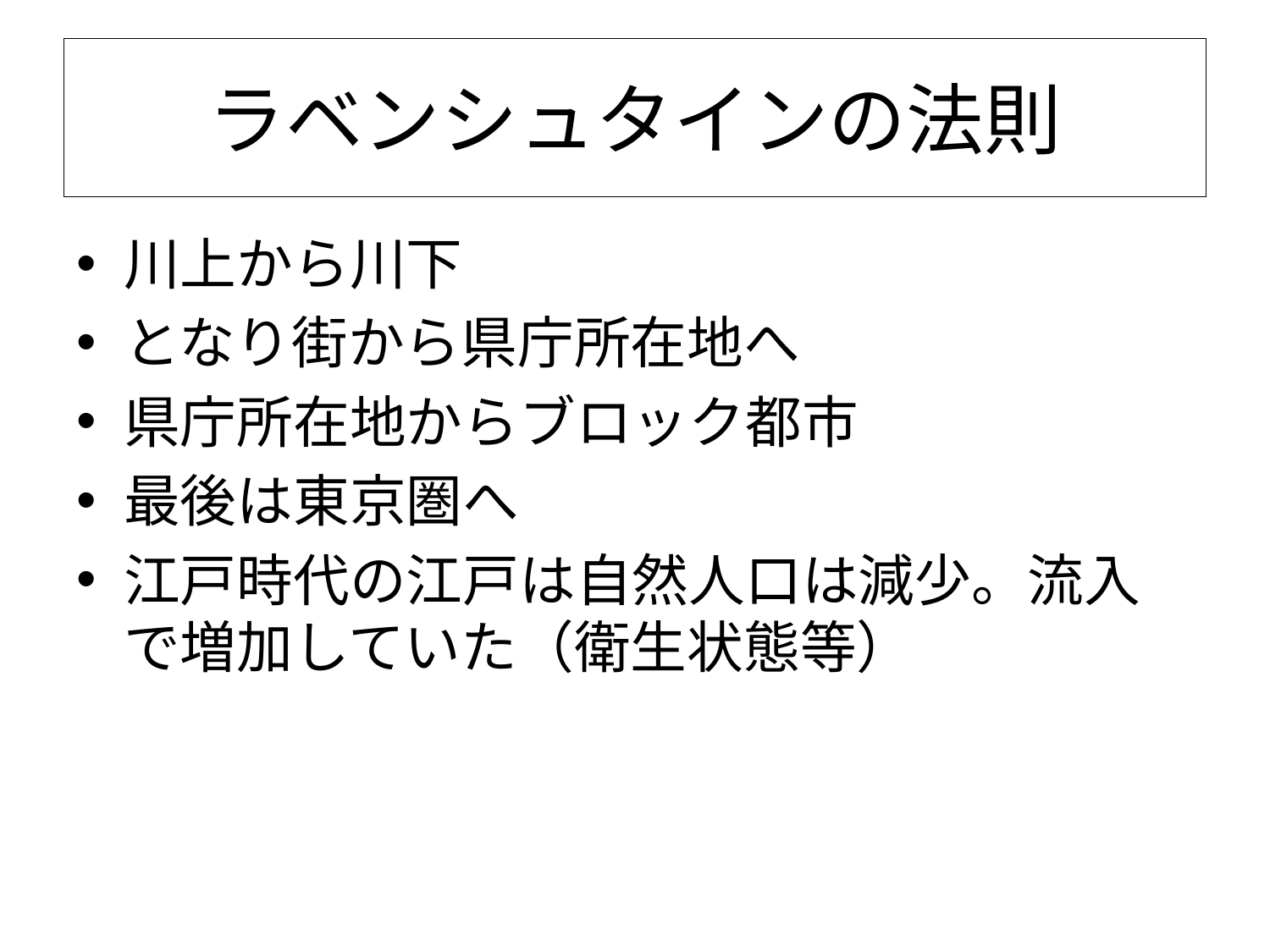

# ラベンシュタインの法則
川上から川下
となり街から県庁所在地へ
県庁所在地からブロック都市
最後は東京圏へ
江戸時代の江戸は自然人口は減少。流入で増加していた（衛生状態等）